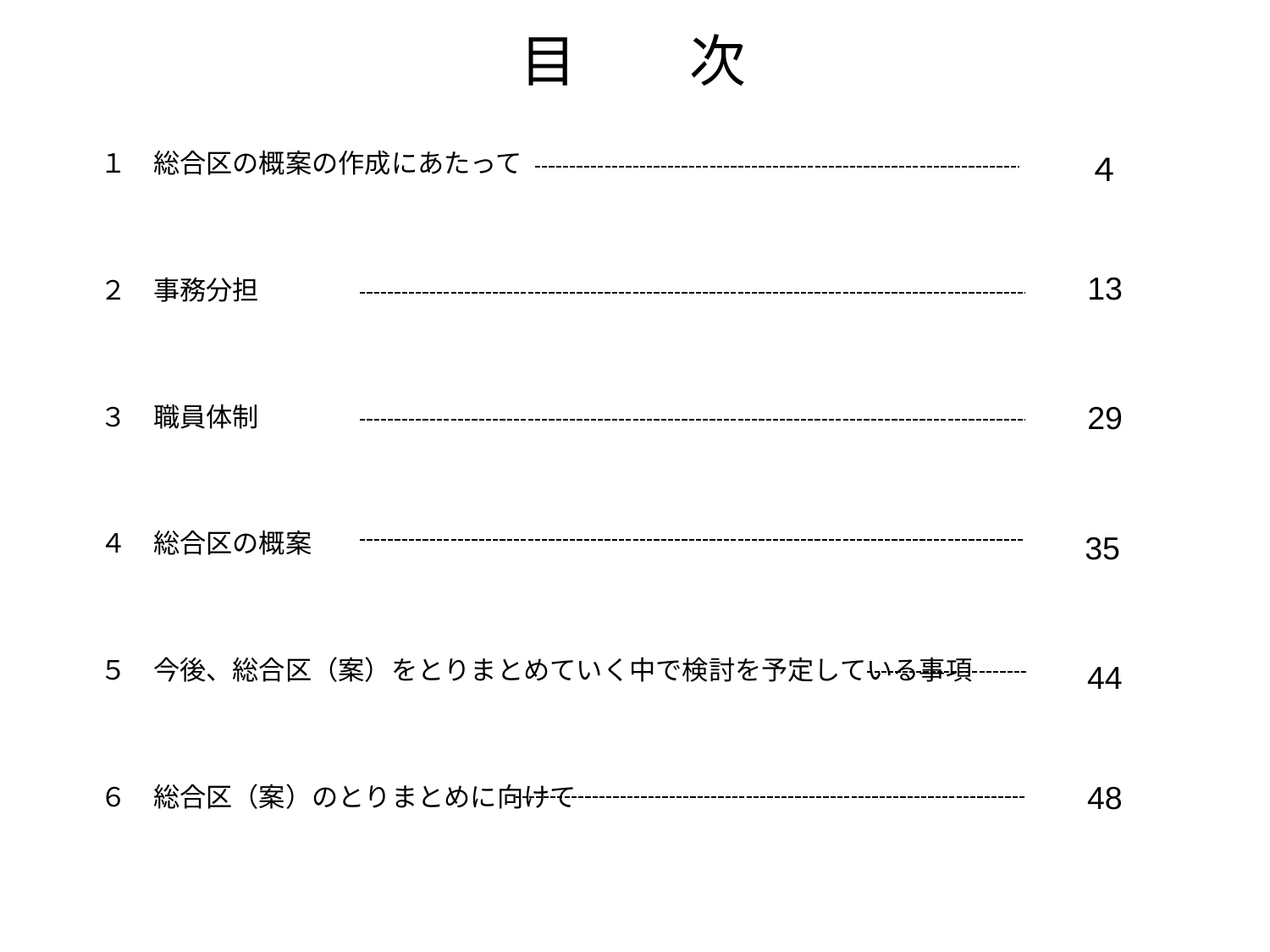

# 目　　次

　　１　総合区の概案の作成にあたって

　　２　事務分担

　　３　職員体制

　　４　総合区の概案

　　５　今後、総合区（案）をとりまとめていく中で検討を予定している事項

　　６　総合区（案）のとりまとめに向けて

４

13

29

35

44

48